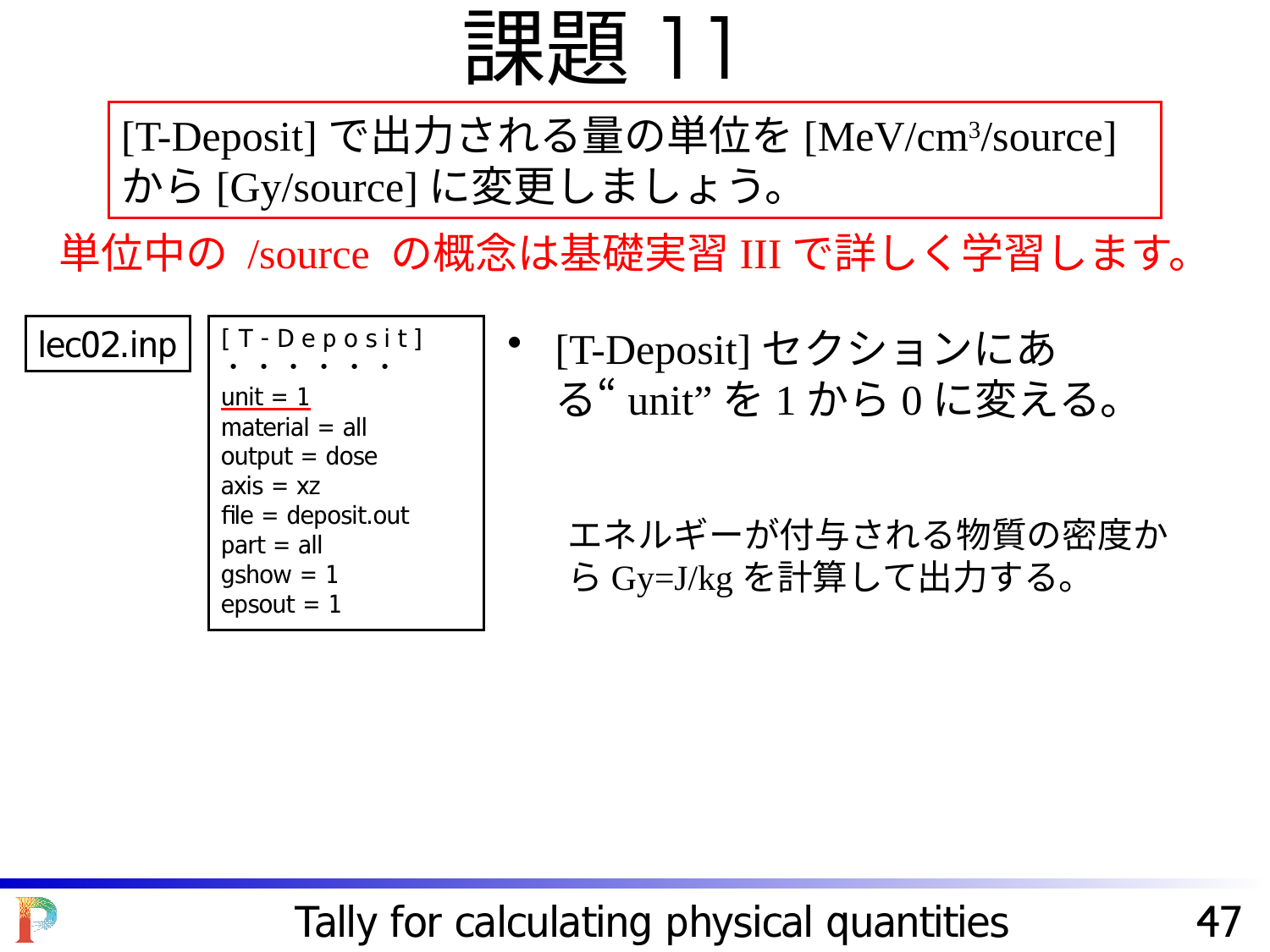

課題11
[T-Deposit]で出力される量の単位を[MeV/cm3/source]から[Gy/source]に変更しましょう。
単位中の /source の概念は基礎実習IIIで詳しく学習します。
lec02.inp
[ T - D e p o s i t ]
・ ・ ・ ・ ・ ・
unit = 1
material = all
output = dose
axis = xz
file = deposit.out
part = all
gshow = 1
epsout = 1
[T-Deposit]セクションにある“unit”を1から0に変える。
エネルギーが付与される物質の密度からGy=J/kgを計算して出力する。
Tally for calculating physical quantities